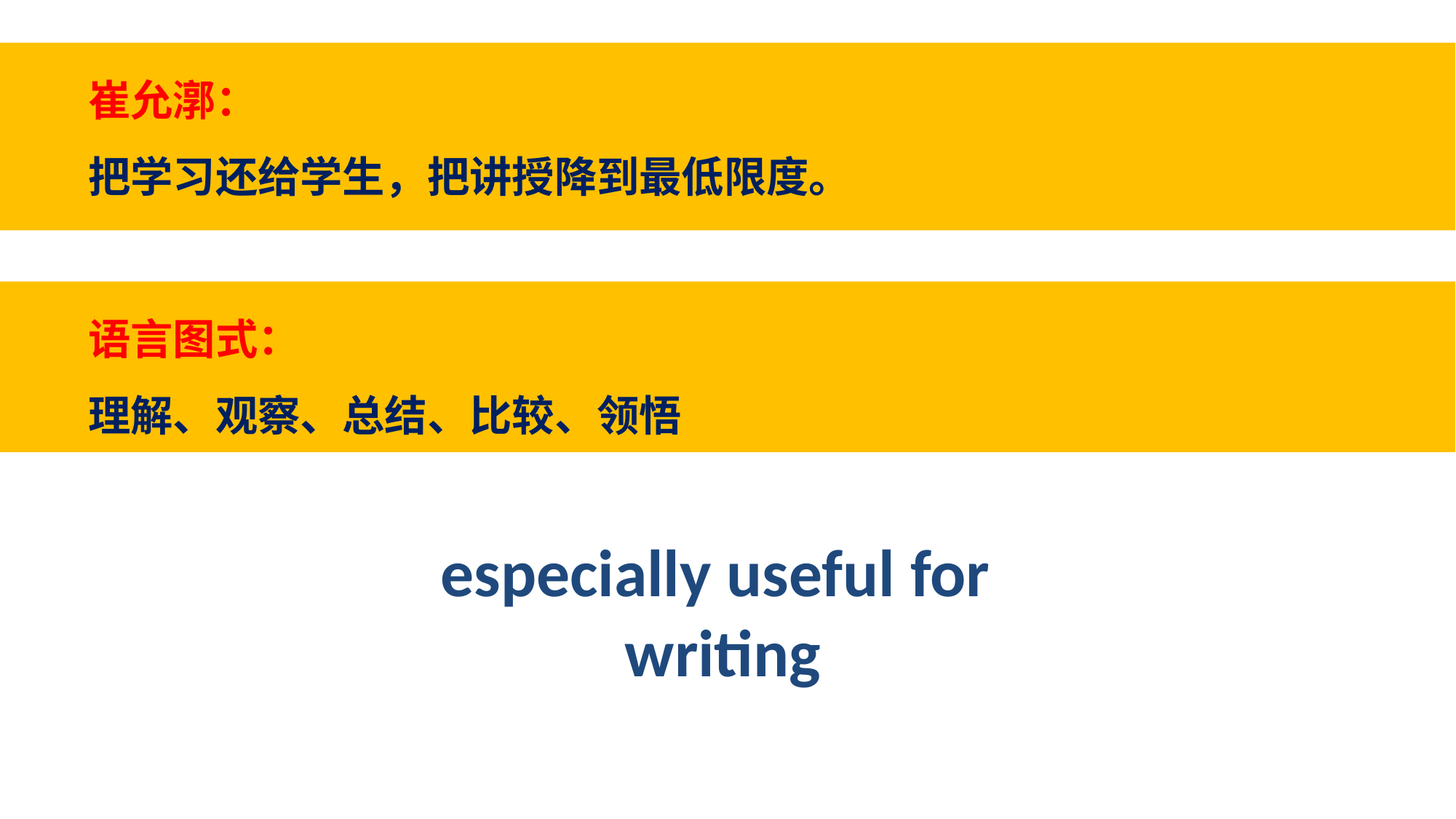

崔允漷：
把学习还给学生，把讲授降到最低限度。
语言图式：
理解、观察、总结、比较、领悟
especially useful for
writing